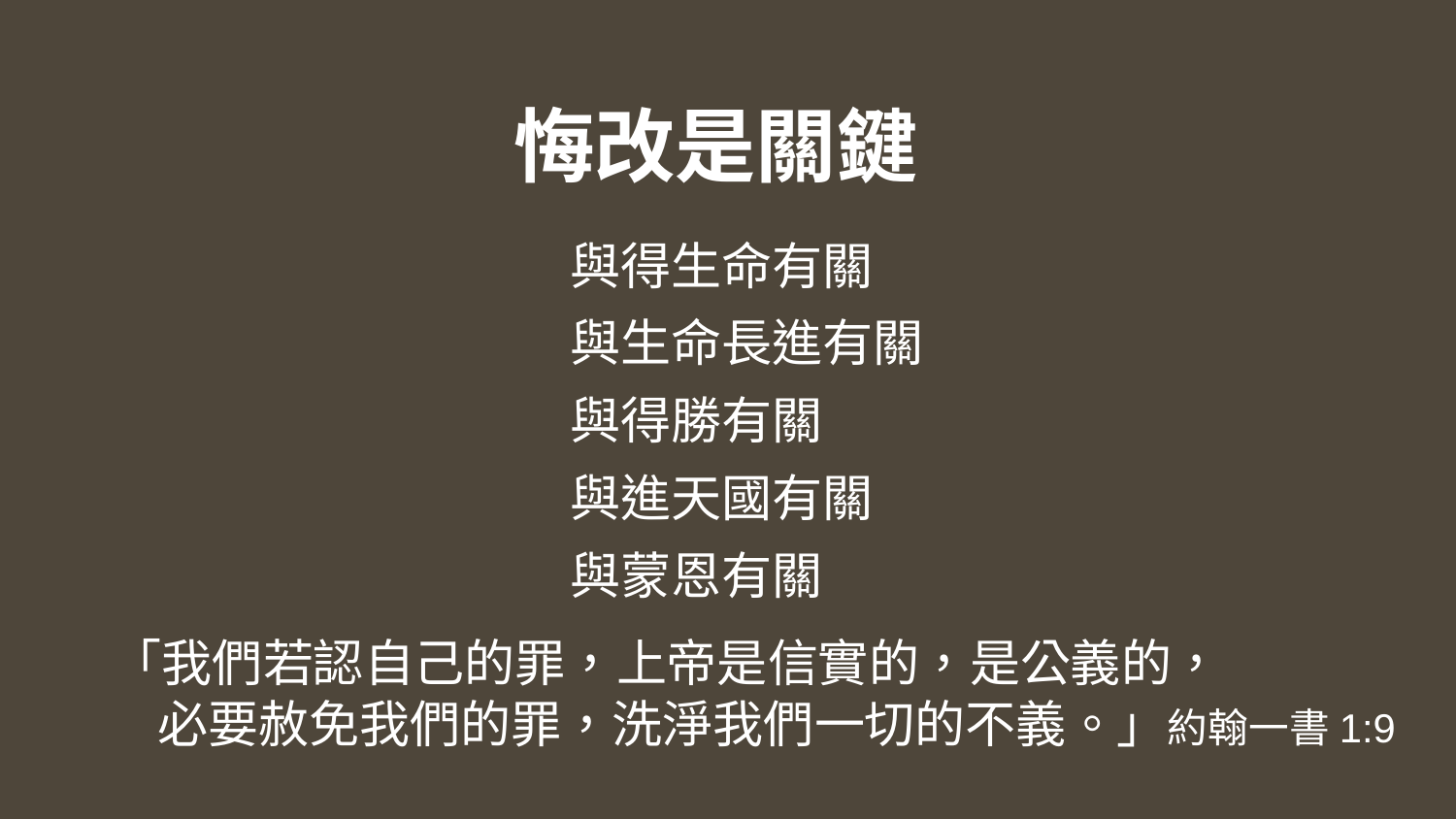

悔改是關鍵
與得生命有關
與生命長進有關
與得勝有關
與進天國有關
與蒙恩有關
「我們若認自己的罪，上帝是信實的，是公義的，
   必要赦免我們的罪，洗淨我們一切的不義。」約翰一書1:9